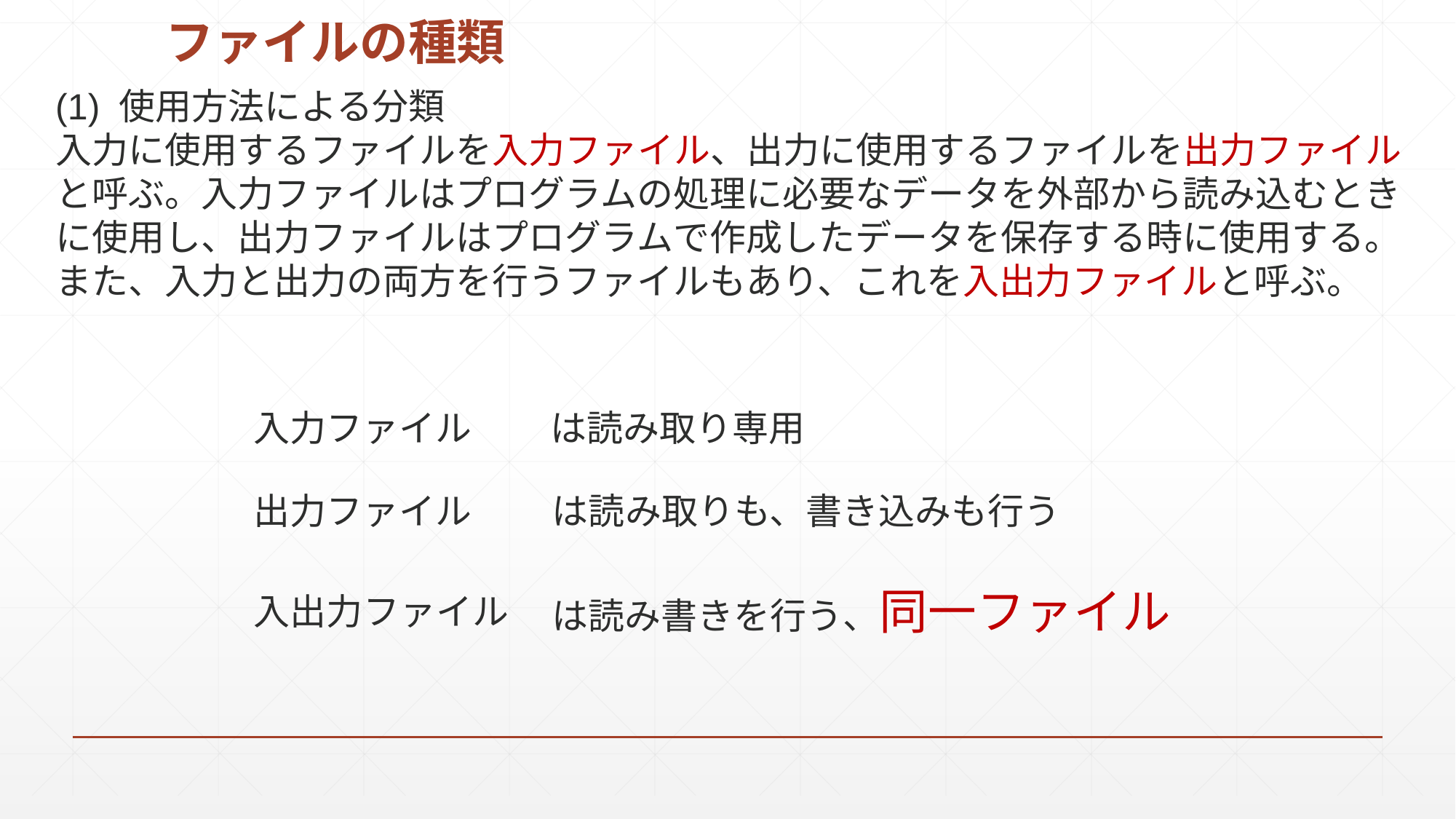

# ファイルの種類
(1) 使用方法による分類
入力に使用するファイルを入力ファイル、出力に使用するファイルを出力ファイルと呼ぶ。入力ファイルはプログラムの処理に必要なデータを外部から読み込むときに使用し、出力ファイルはプログラムで作成したデータを保存する時に使用する。また、入力と出力の両方を行うファイルもあり、これを入出力ファイルと呼ぶ。

入力ファイル
は読み取り専用
出力ファイル
は読み取りも、書き込みも行う
は読み書きを行う、同一ファイル
入出力ファイル